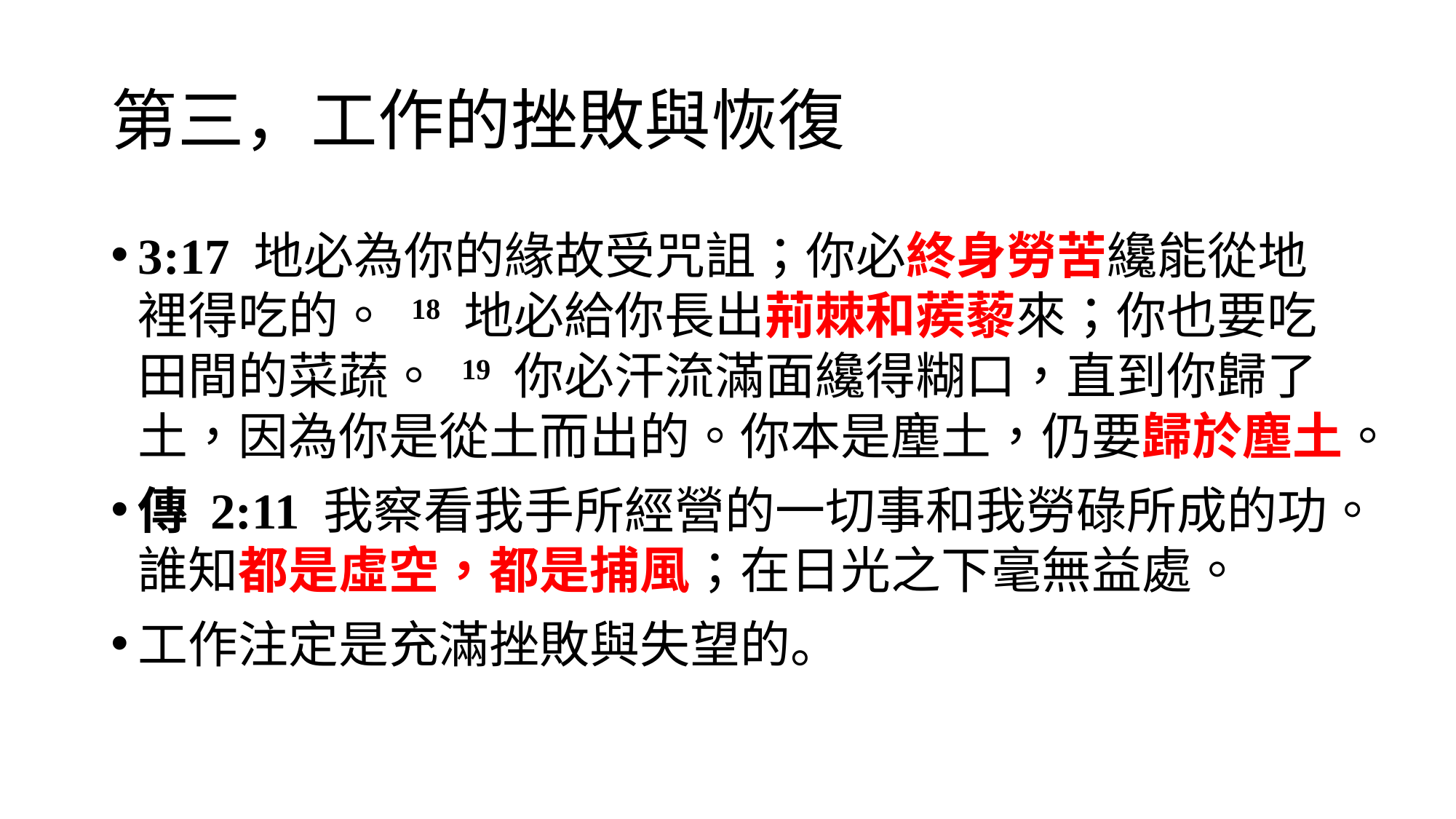

# 第三，工作的挫敗與恢復
3:17 地必為你的緣故受咒詛；你必終身勞苦纔能從地裡得吃的。 18 地必給你長出荊棘和蒺藜來；你也要吃田間的菜蔬。 19 你必汗流滿面纔得糊口，直到你歸了土，因為你是從土而出的。你本是塵土，仍要歸於塵土。
傳 2:11 我察看我手所經營的一切事和我勞碌所成的功。誰知都是虛空，都是捕風；在日光之下毫無益處。
工作注定是充滿挫敗與失望的。